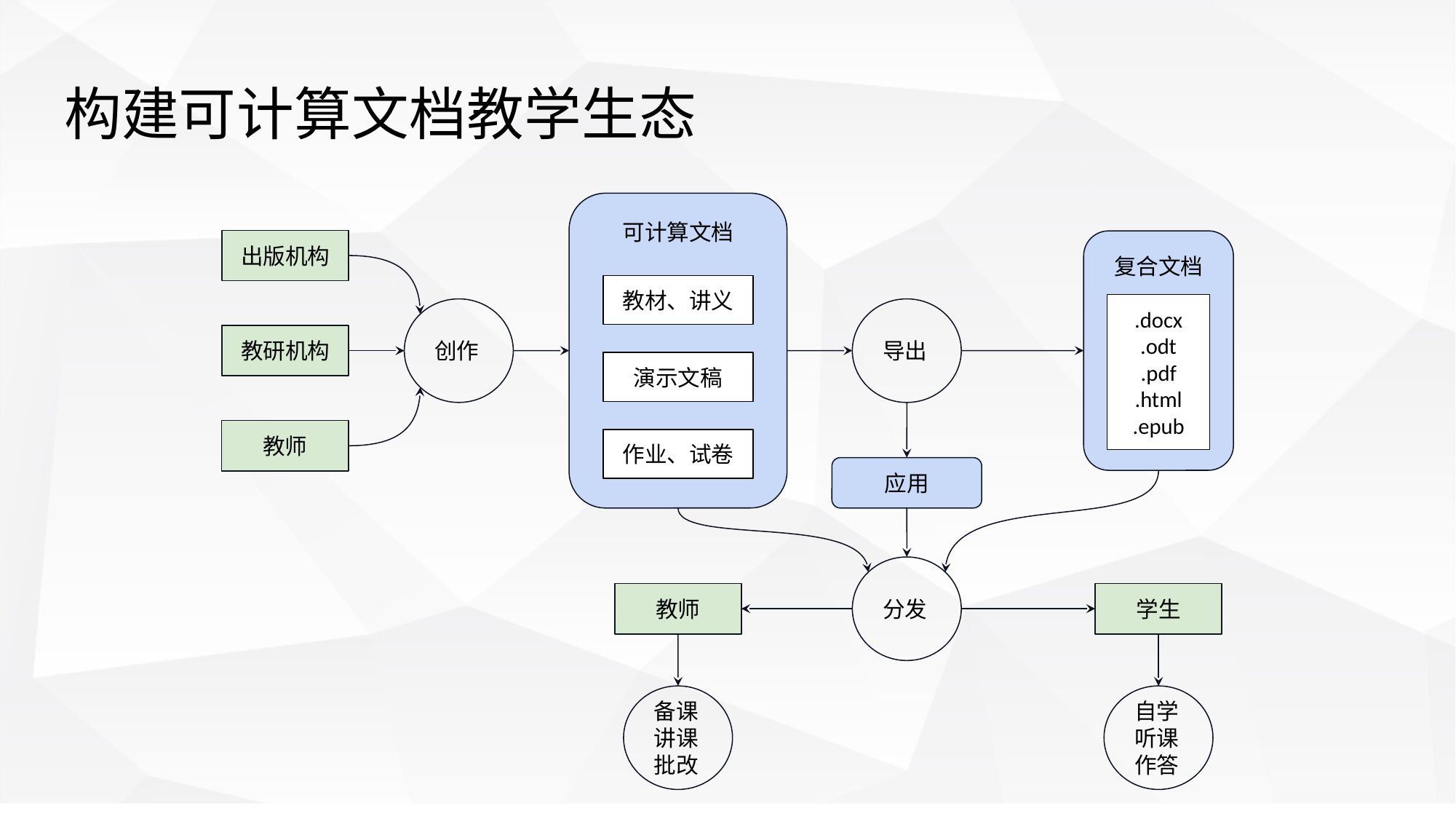

# 构建可计算文档教学生态
可计算文档
出版机构
复合文档
教材、讲义
.docx
.odt
.pdf
.html
.epub
创作
导出
教研机构
演示文稿
教师
作业、试卷
应用
分发
教师
学生
备课
讲课
批改
自学
听课
作答